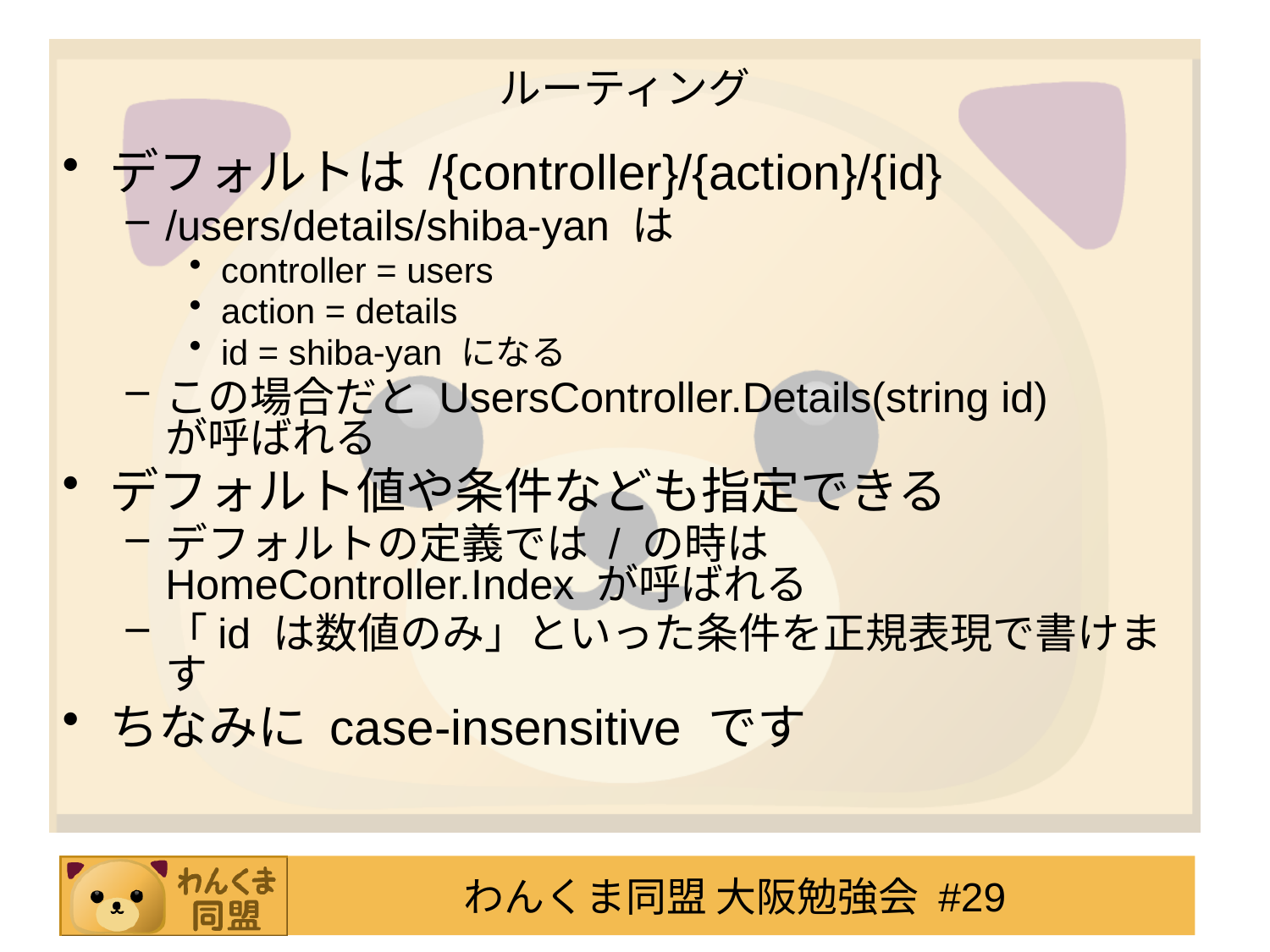

# ルーティング
デフォルトは /{controller}/{action}/{id}
/users/details/shiba-yan は
controller = users
action = details
id = shiba-yan になる
この場合だと UsersController.Details(string id)
が呼ばれる
デフォルト値や条件なども指定できる
デフォルトの定義では / の時は HomeController.Index が呼ばれる
「id は数値のみ」といった条件を正規表現で書けます
ちなみに case-insensitive です